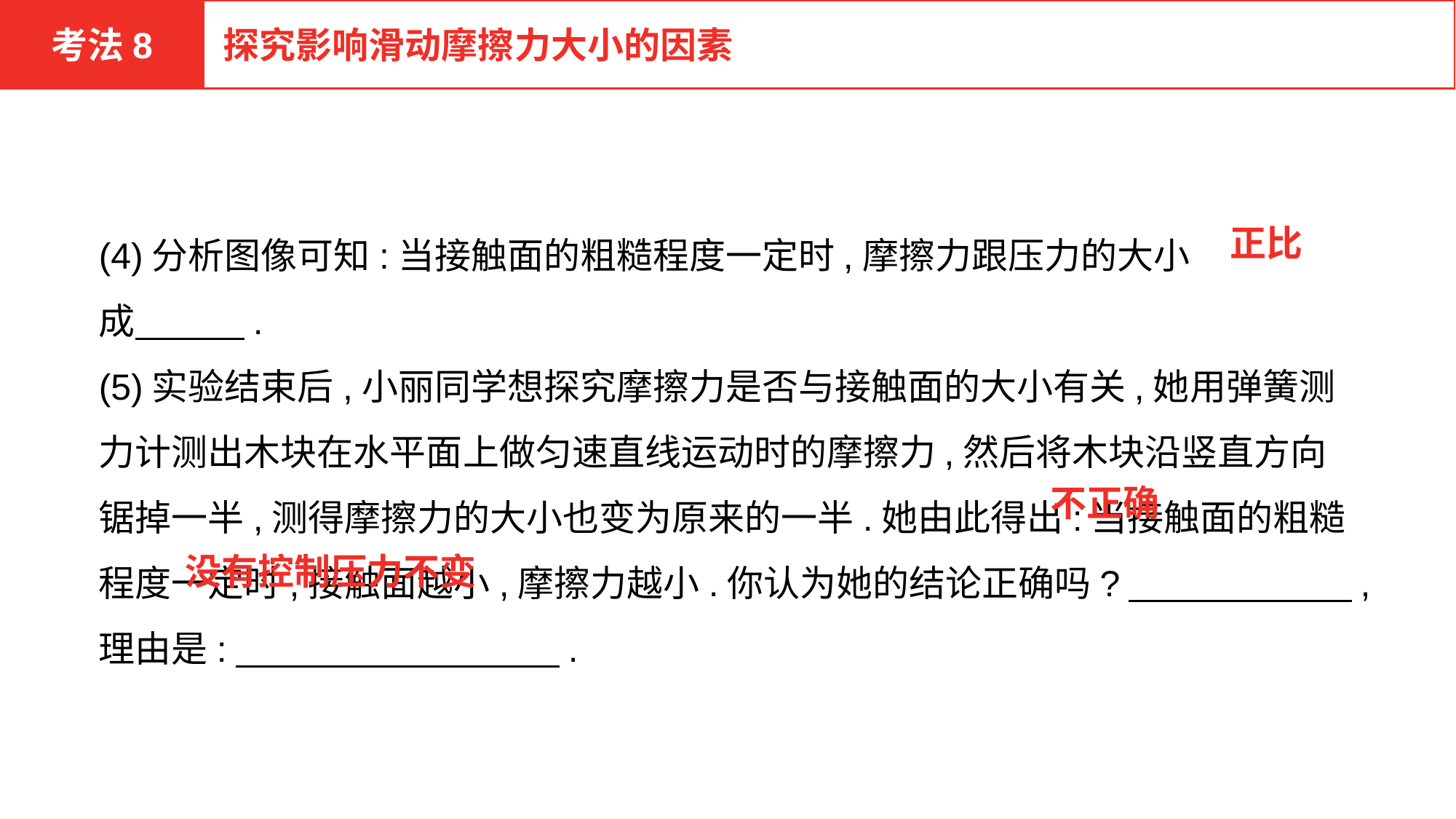

考法8
探究影响滑动摩擦力大小的因素
(4)分析图像可知:当接触面的粗糙程度一定时,摩擦力跟压力的大小成　　　.
(5)实验结束后,小丽同学想探究摩擦力是否与接触面的大小有关,她用弹簧测力计测出木块在水平面上做匀速直线运动时的摩擦力,然后将木块沿竖直方向锯掉一半,测得摩擦力的大小也变为原来的一半.她由此得出:当接触面的粗糙程度一定时,接触面越小,摩擦力越小.你认为她的结论正确吗?　　　　　     ,理由是:　    　　　　　　　.
正比
 不正确
没有控制压力不变